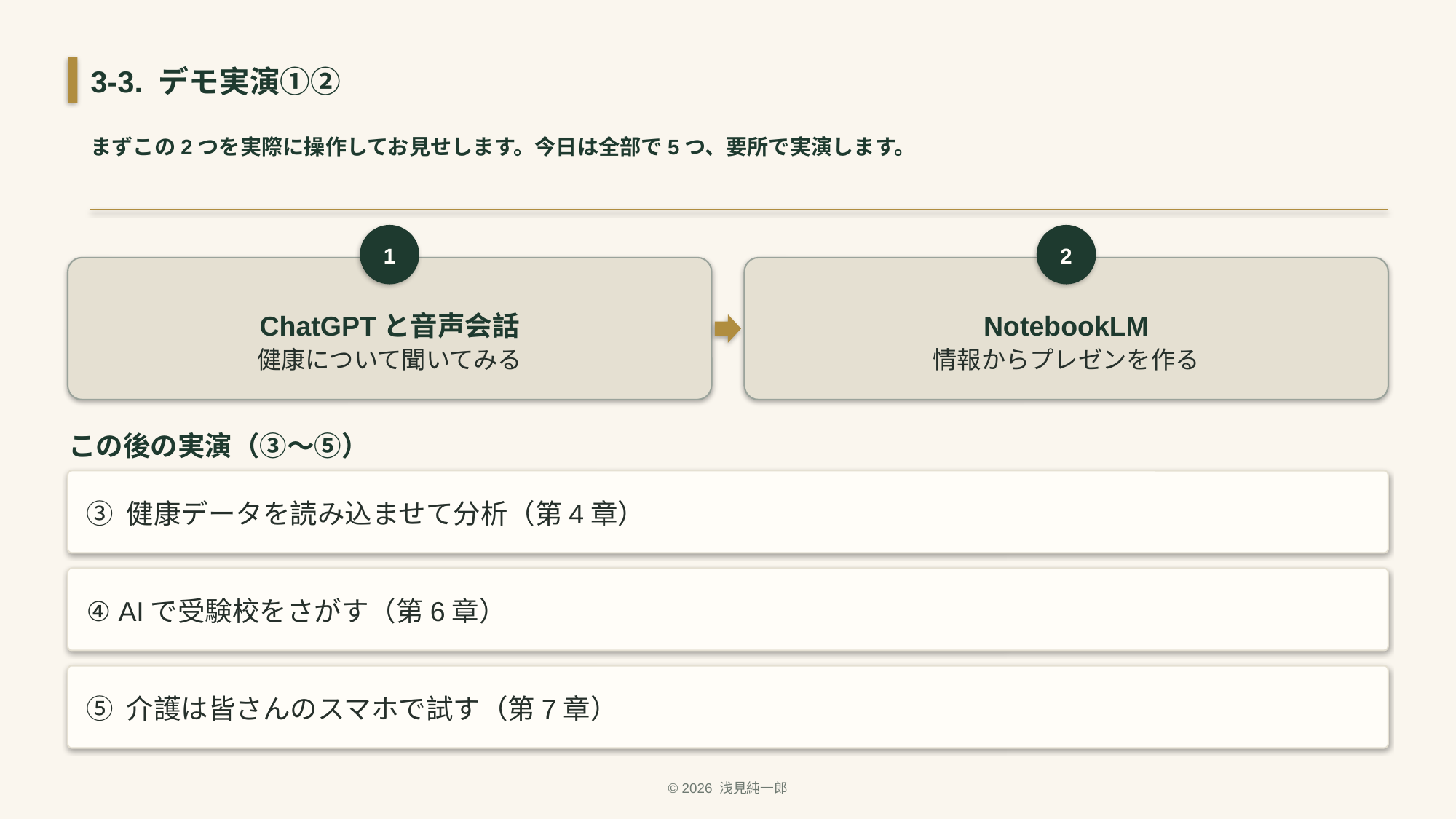

3-3. デモ実演①②

まずこの2つを実際に操作してお見せします。今日は全部で5つ、要所で実演します。

1

2

ChatGPTと音声会話
健康について聞いてみる
NotebookLM
情報からプレゼンを作る

この後の実演（③〜⑤）

③ 健康データを読み込ませて分析（第4章）

④ AIで受験校をさがす（第6章）

⑤ 介護は皆さんのスマホで試す（第7章）
© 2026 浅見純一郎